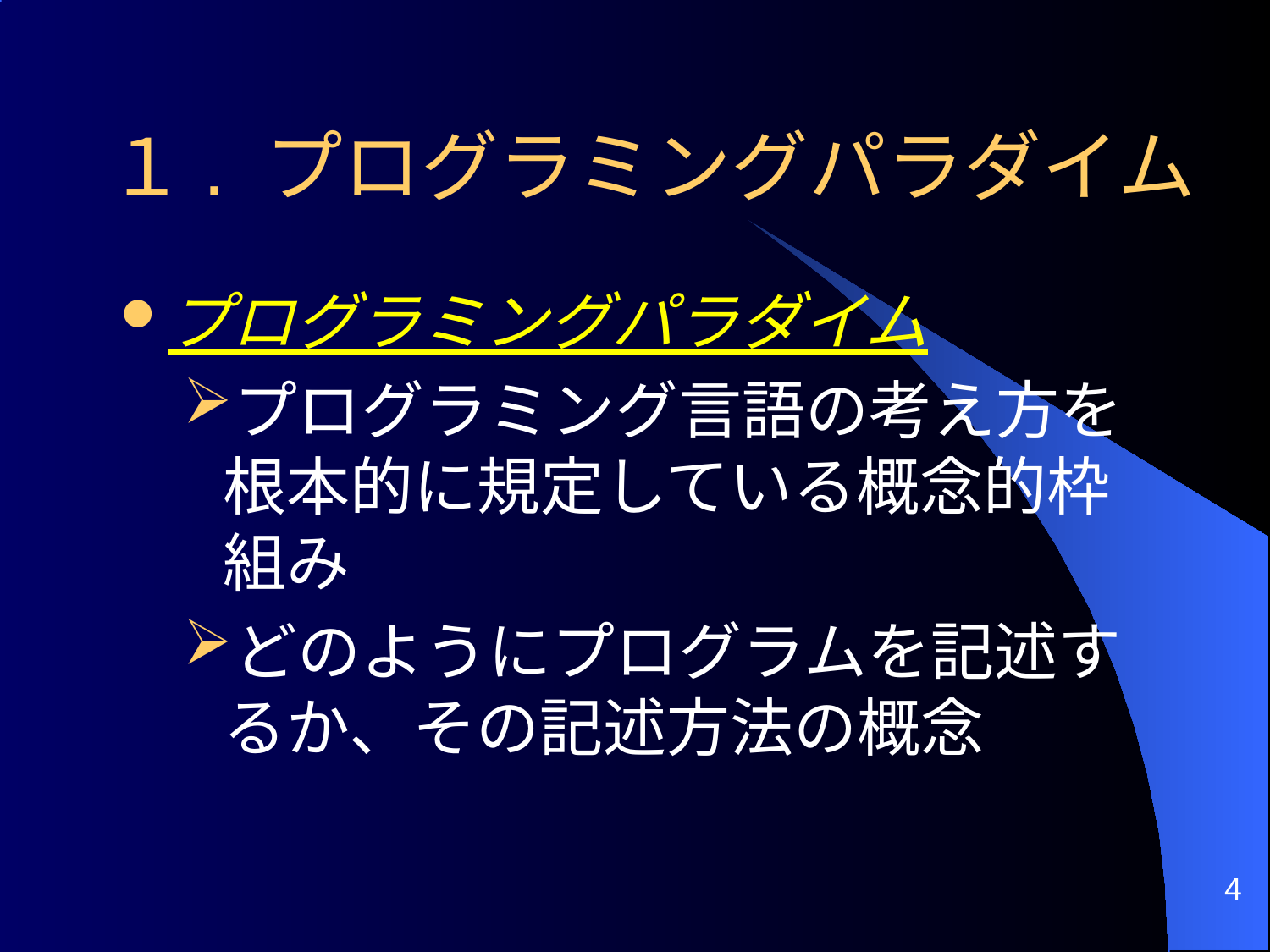

# １. プログラミングパラダイム
プログラミングパラダイム
プログラミング言語の考え方を根本的に規定している概念的枠組み
どのようにプログラムを記述するか、その記述方法の概念
4